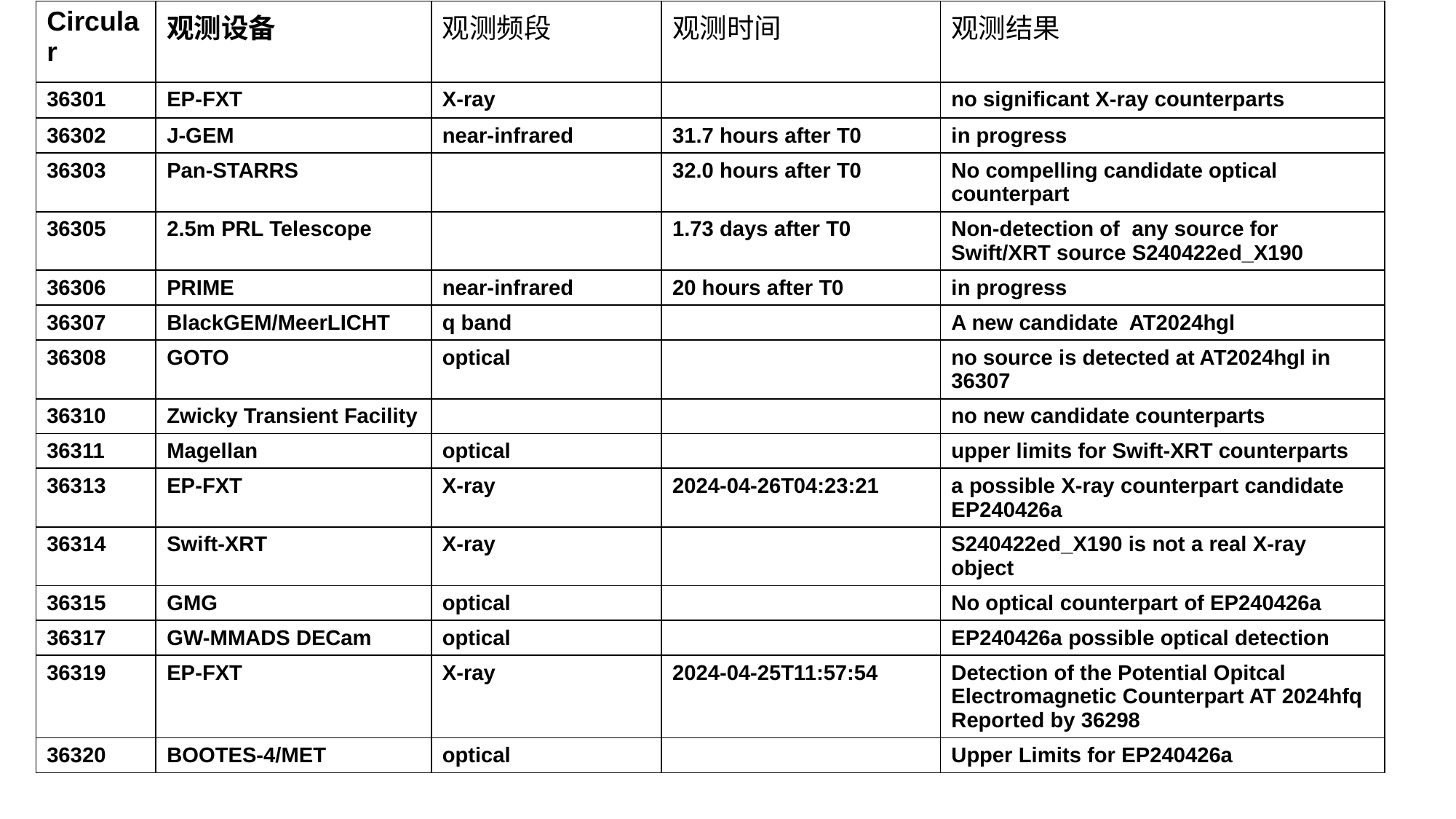

| Circular | 观测设备 | 观测频段 | 观测时间 | 观测结果 |
| --- | --- | --- | --- | --- |
| 36301 | EP-FXT | X-ray |  | no significant X-ray counterparts |
| 36302 | J-GEM | near-infrared | 31.7 hours after T0 | in progress |
| 36303 | Pan-STARRS |  | 32.0 hours after T0 | No compelling candidate optical counterpart |
| 36305 | 2.5m PRL Telescope |  | 1.73 days after T0 | Non-detection of any source for Swift/XRT source S240422ed\_X190 |
| 36306 | PRIME | near-infrared | 20 hours after T0 | in progress |
| 36307 | BlackGEM/MeerLICHT | q band |  | A new candidate AT2024hgl |
| 36308 | GOTO | optical |  | no source is detected at AT2024hgl in 36307 |
| 36310 | Zwicky Transient Facility |  |  | no new candidate counterparts |
| 36311 | Magellan | optical |  | upper limits for Swift-XRT counterparts |
| 36313 | EP-FXT | X-ray | 2024-04-26T04:23:21 | a possible X-ray counterpart candidate EP240426a |
| 36314 | Swift-XRT | X-ray |  | S240422ed\_X190 is not a real X-ray object |
| 36315 | GMG | optical |  | No optical counterpart of EP240426a |
| 36317 | GW-MMADS DECam | optical |  | EP240426a possible optical detection |
| 36319 | EP-FXT | X-ray | 2024-04-25T11:57:54 | Detection of the Potential Opitcal Electromagnetic Counterpart AT 2024hfq Reported by 36298 |
| 36320 | BOOTES-4/MET | optical |  | Upper Limits for EP240426a |